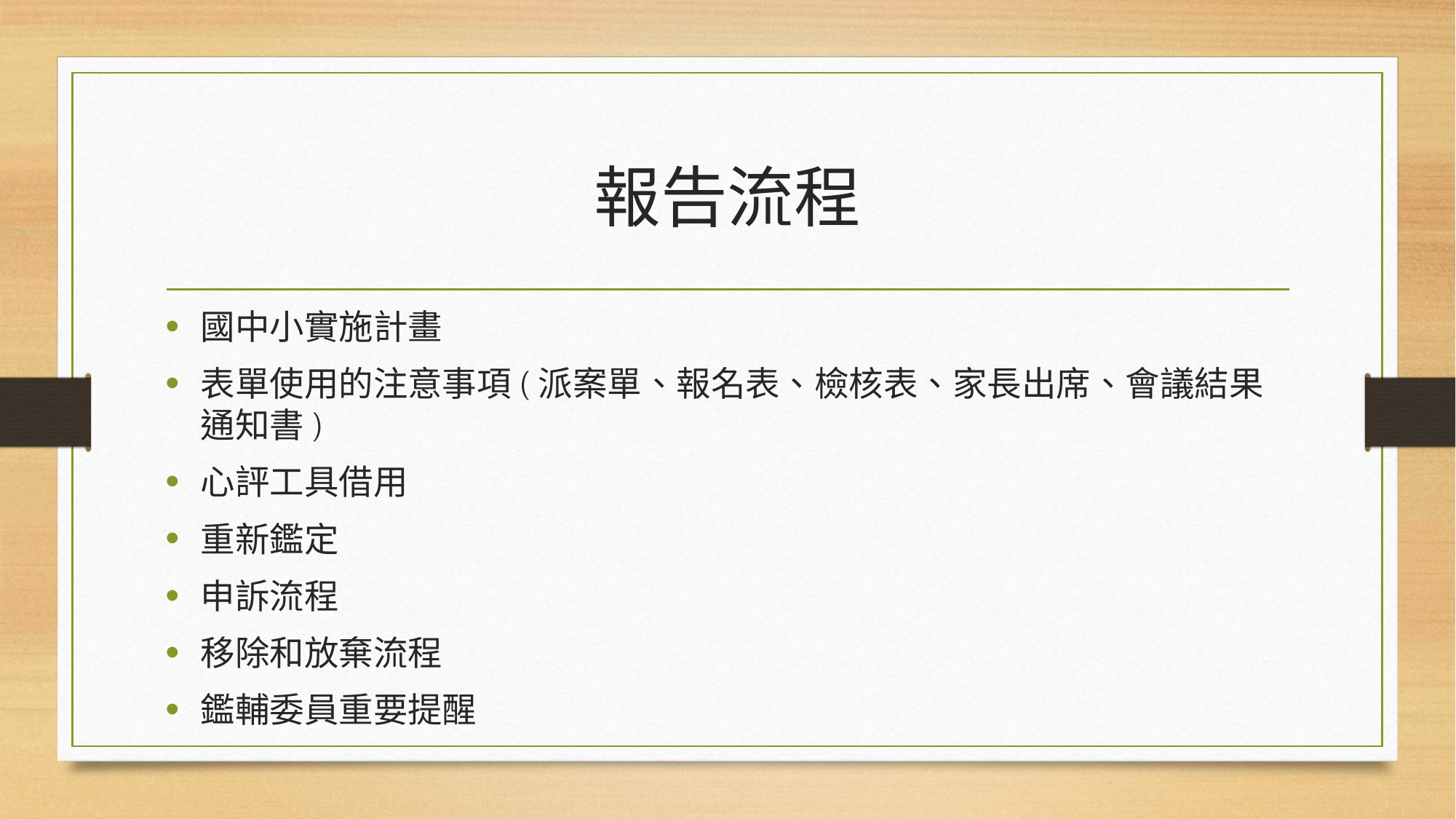

# 報告流程
國中小實施計畫
表單使用的注意事項(派案單、報名表、檢核表、家長出席、會議結果通知書)
心評工具借用
重新鑑定
申訴流程
移除和放棄流程
鑑輔委員重要提醒